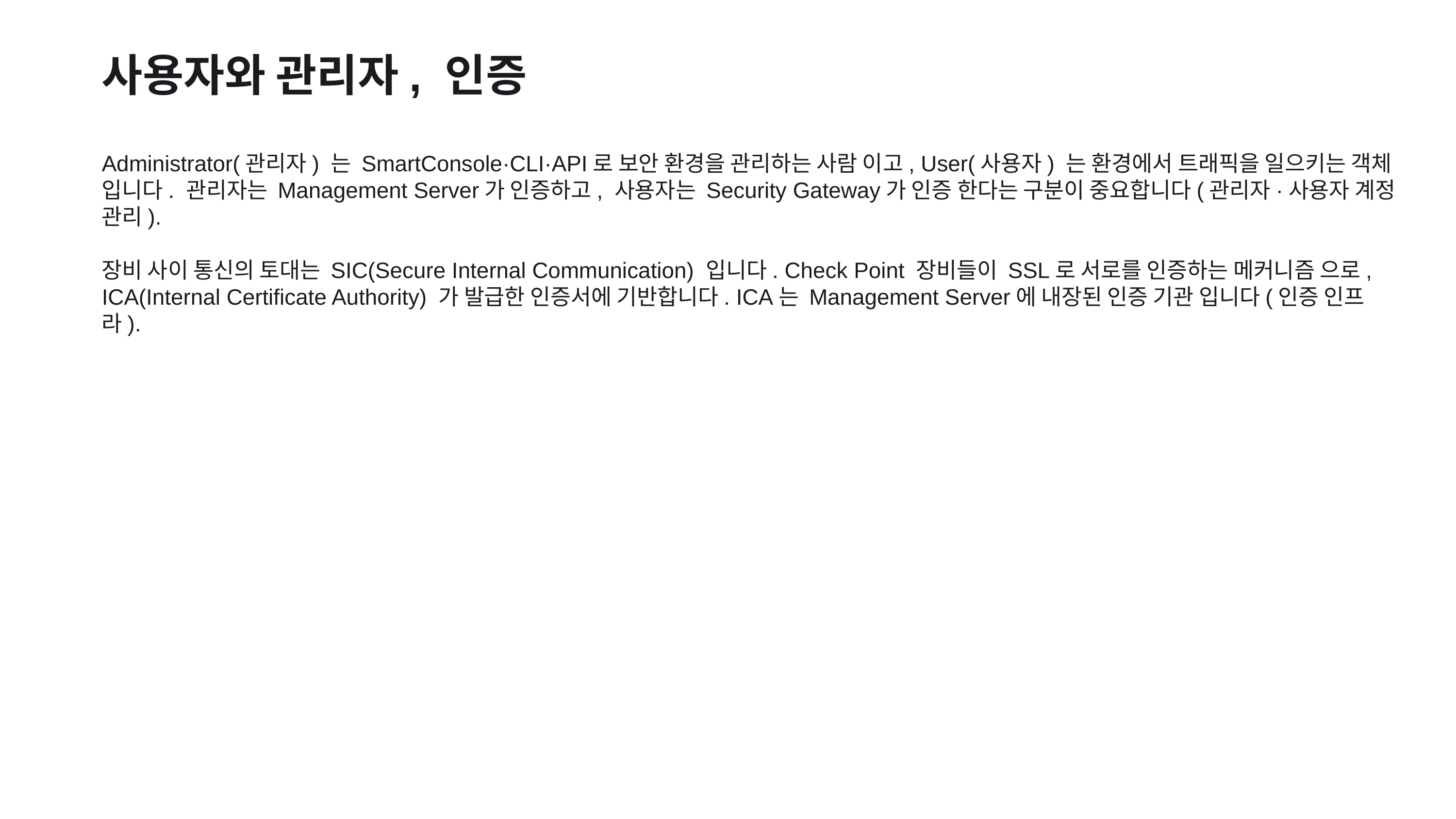

사용자와 관리자, 인증
Administrator(관리자) 는 SmartConsole·CLI·API로 보안 환경을 관리하는 사람 이고, User(사용자) 는 환경에서 트래픽을 일으키는 객체 입니다. 관리자는 Management Server가 인증하고, 사용자는 Security Gateway가 인증 한다는 구분이 중요합니다(관리자·사용자 계정 관리).

장비 사이 통신의 토대는 SIC(Secure Internal Communication) 입니다. Check Point 장비들이 SSL로 서로를 인증하는 메커니즘 으로, ICA(Internal Certificate Authority) 가 발급한 인증서에 기반합니다. ICA는 Management Server에 내장된 인증 기관 입니다(인증 인프라).